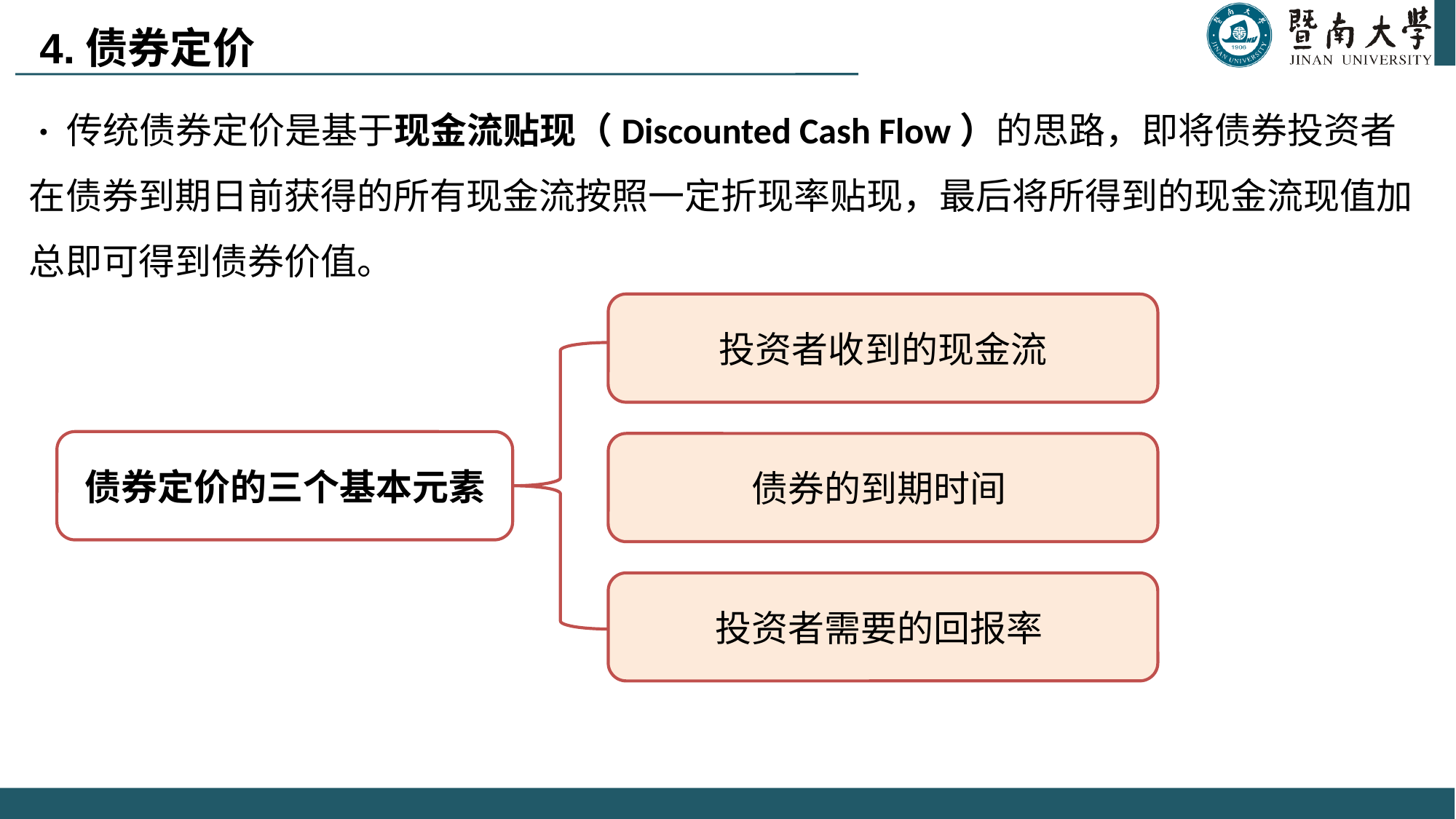

4.债券定价
•传统债券定价是基于现金流贴现（Discounted Cash Flow）的思路，即将债券投资者在债券到期日前获得的所有现金流按照一定折现率贴现，最后将所得到的现金流现值加总即可得到债券价值。

投资者收到的现金流
债券的到期时间
投资者需要的回报率

债券定价的三个基本元素